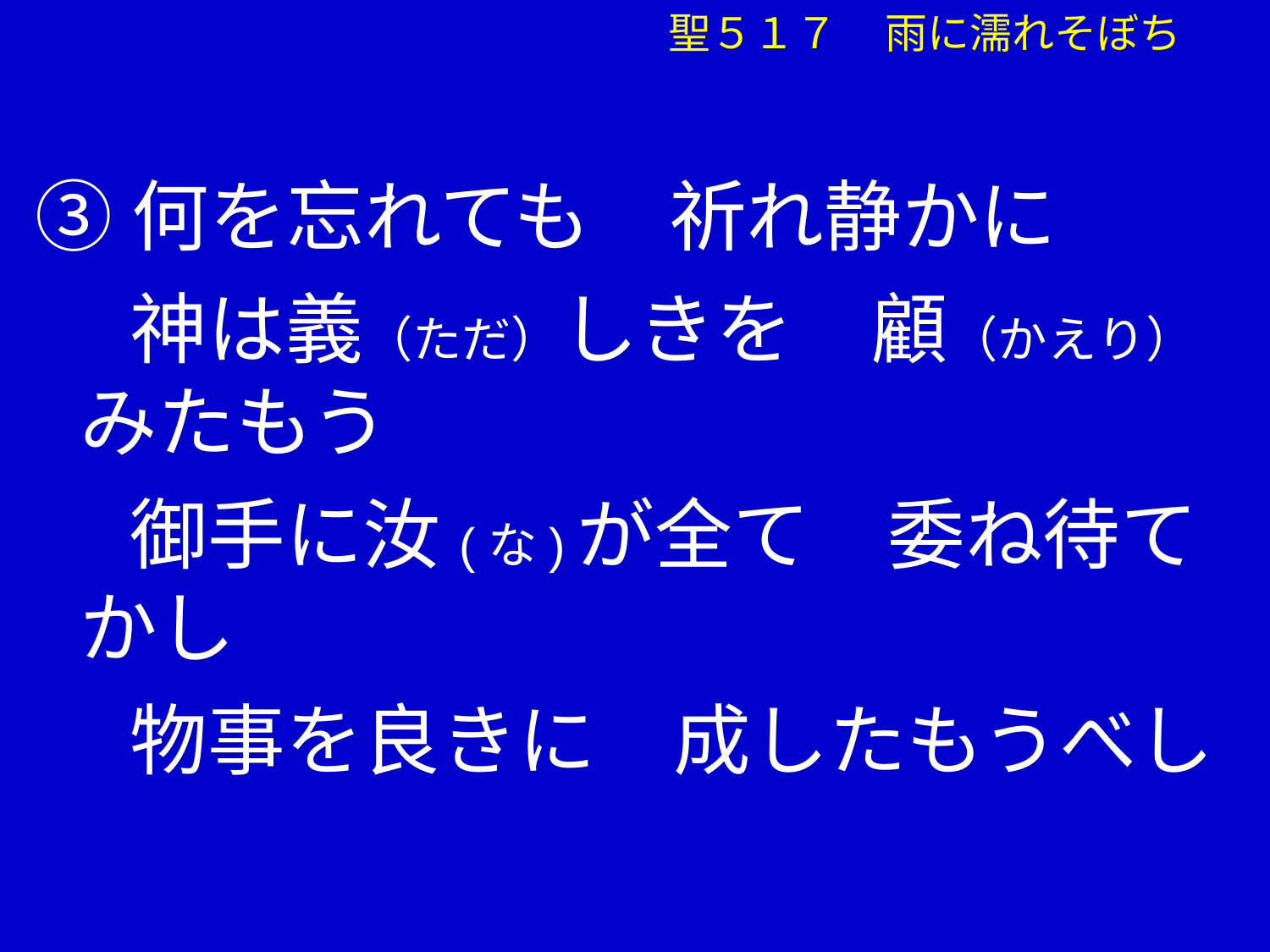

聖５１７     雨に濡れそぼち
③何を忘れても　祈れ静かに
　 神は義（ただ）しきを　顧（かえり）みたもう
　 御手に汝(な)が全て　委ね待てかし
　 物事を良きに　成したもうべし